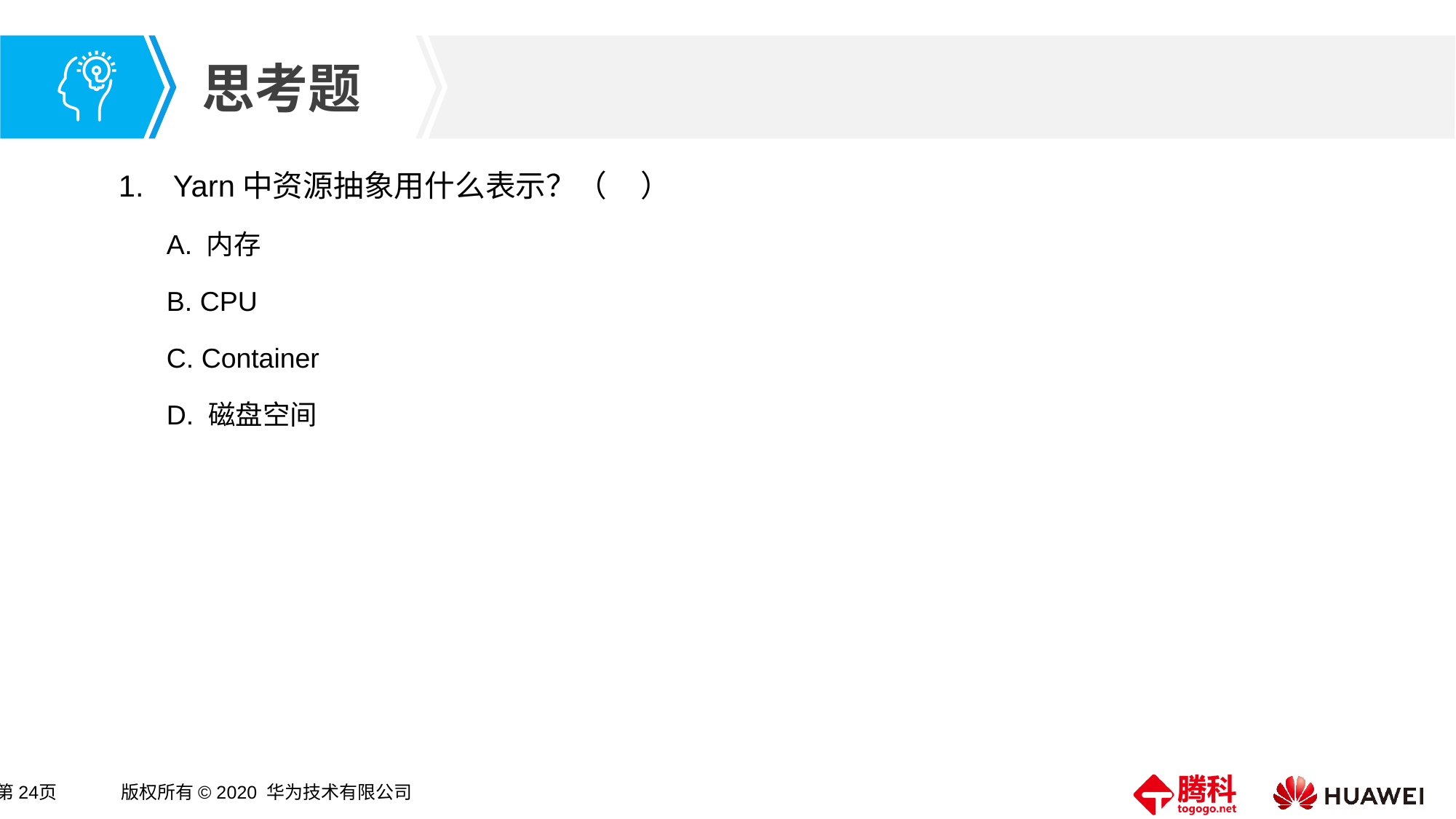

Yarn中资源抽象用什么表示？（     ）
A. 内存
B. CPU
C. Container
D. 磁盘空间